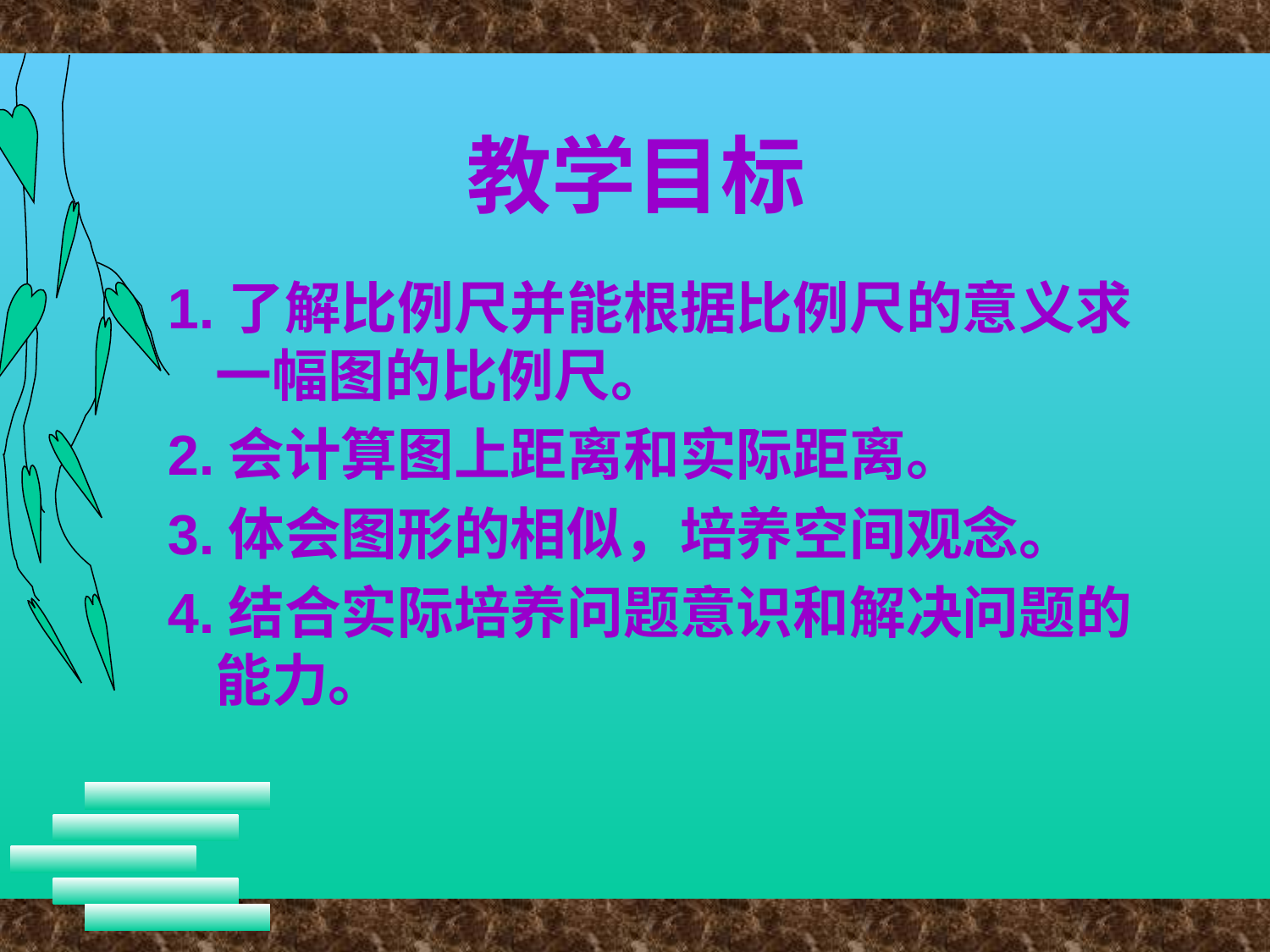

# 教学目标
1.了解比例尺并能根据比例尺的意义求一幅图的比例尺。
2.会计算图上距离和实际距离。
3.体会图形的相似，培养空间观念。
4.结合实际培养问题意识和解决问题的能力。